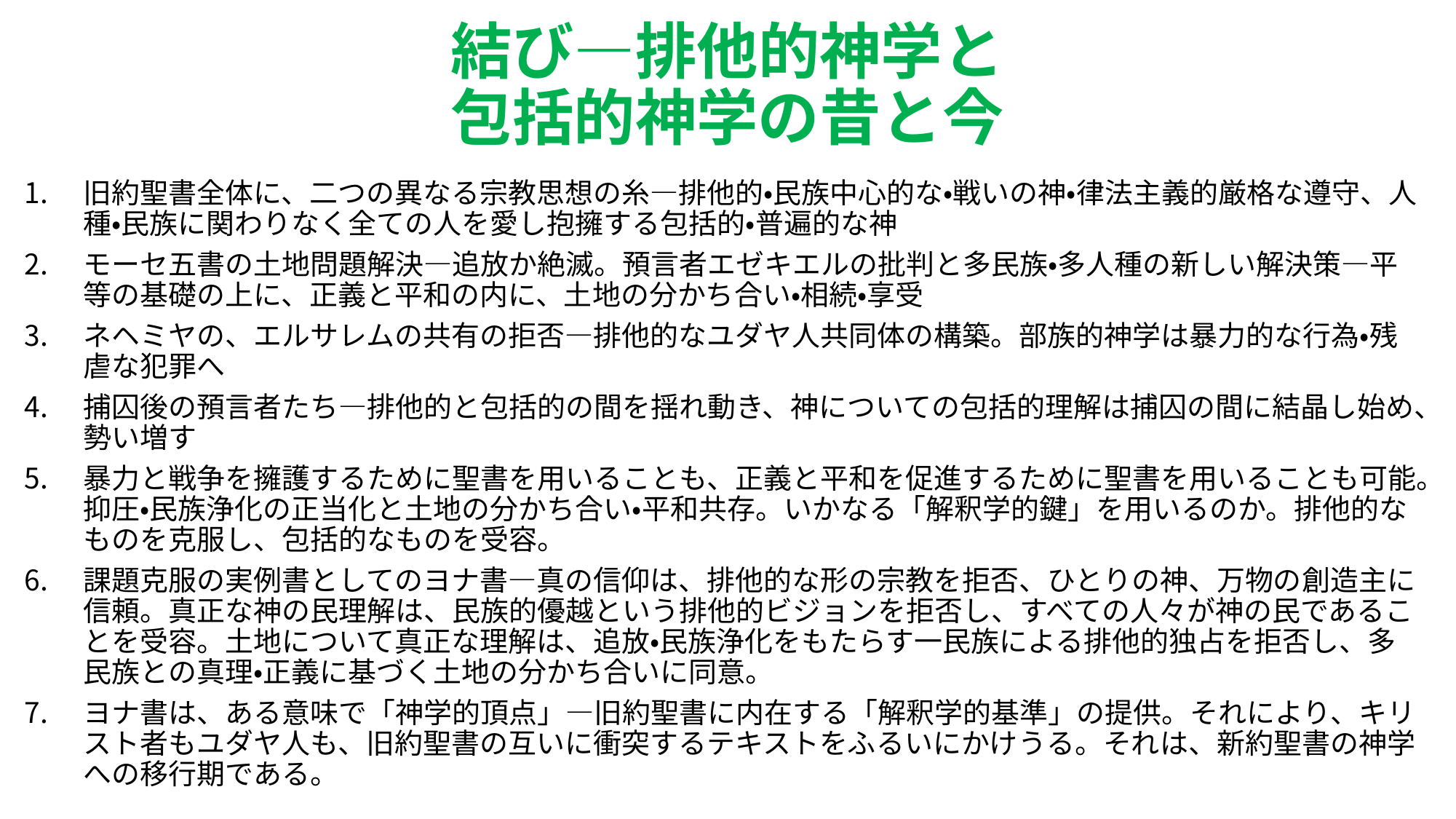

# 結び―排他的神学と 包括的神学の昔と今
旧約聖書全体に、二つの異なる宗教思想の糸―排他的・民族中心的な・戦いの神・律法主義的厳格な遵守、人種・民族に関わりなく全ての人を愛し抱擁する包括的・普遍的な神
モーセ五書の土地問題解決―追放か絶滅。預言者エゼキエルの批判と多民族・多人種の新しい解決策―平等の基礎の上に、正義と平和の内に、土地の分かち合い・相続・享受
ネヘミヤの、エルサレムの共有の拒否―排他的なユダヤ人共同体の構築。部族的神学は暴力的な行為・残虐な犯罪へ
捕囚後の預言者たち―排他的と包括的の間を揺れ動き、神についての包括的理解は捕囚の間に結晶し始め、勢い増す
暴力と戦争を擁護するために聖書を用いることも、正義と平和を促進するために聖書を用いることも可能。抑圧・民族浄化の正当化と土地の分かち合い・平和共存。いかなる「解釈学的鍵」を用いるのか。排他的なものを克服し、包括的なものを受容。
課題克服の実例書としてのヨナ書―真の信仰は、排他的な形の宗教を拒否、ひとりの神、万物の創造主に信頼。真正な神の民理解は、民族的優越という排他的ビジョンを拒否し、すべての人々が神の民であることを受容。土地について真正な理解は、追放・民族浄化をもたらす一民族による排他的独占を拒否し、多民族との真理・正義に基づく土地の分かち合いに同意。
ヨナ書は、ある意味で「神学的頂点」―旧約聖書に内在する「解釈学的基準」の提供。それにより、キリスト者もユダヤ人も、旧約聖書の互いに衝突するテキストをふるいにかけうる。それは、新約聖書の神学への移行期である。